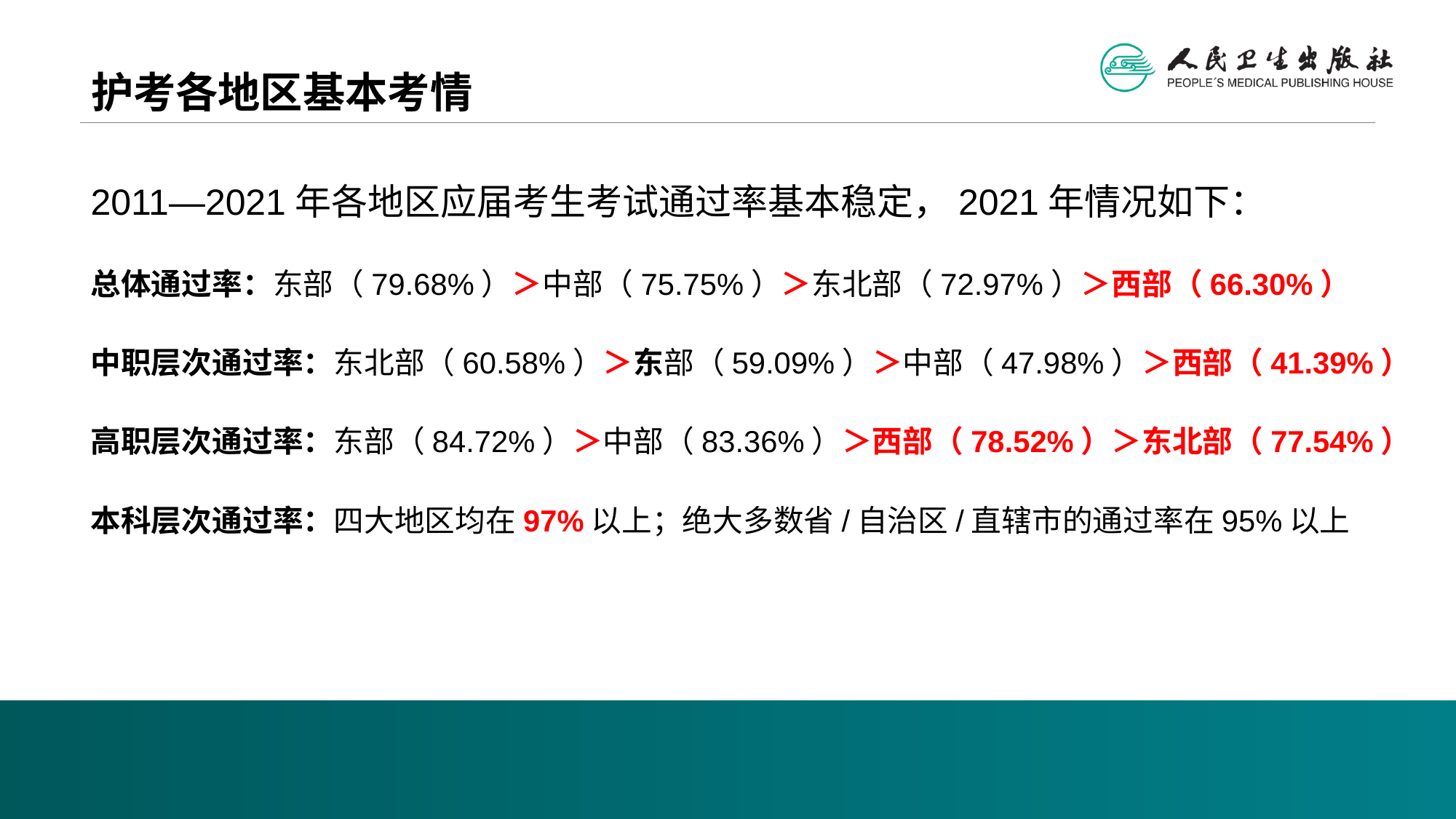

# 护考各地区基本考情

2011—2021年各地区应届考生考试通过率基本稳定，2021年情况如下：
总体通过率：东部（79.68%）＞中部（75.75%）＞东北部（72.97%）＞西部（66.30%）
中职层次通过率：东北部（60.58%）＞东部（59.09%）＞中部（47.98%）＞西部（41.39%）
高职层次通过率：东部（84.72%）＞中部（83.36%）＞西部（78.52%）＞东北部（77.54%）
本科层次通过率：四大地区均在97%以上；绝大多数省/自治区/直辖市的通过率在95%以上